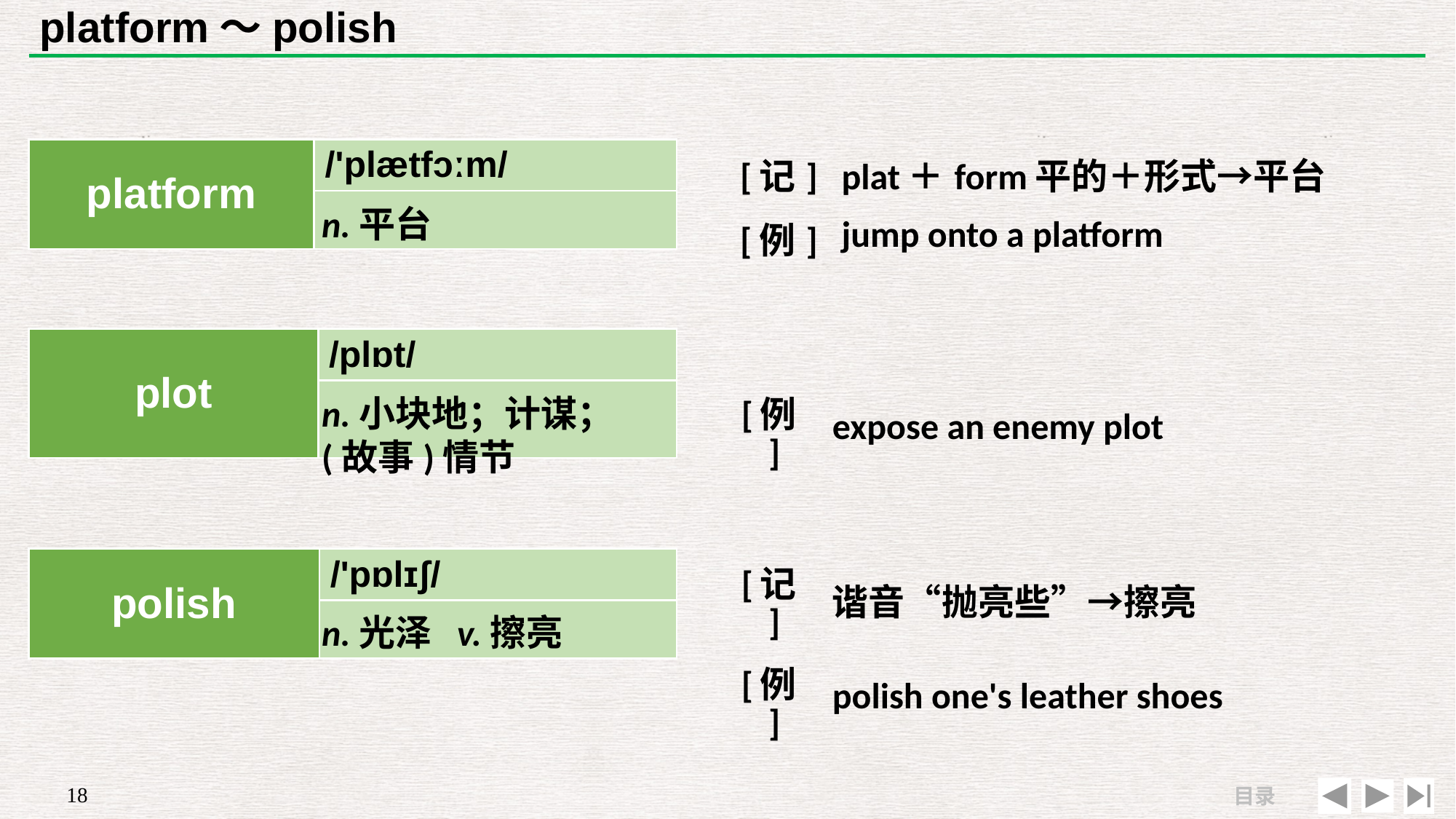

# platform～polish

| platform | /'plætfɔːm/ |
| --- | --- |
|  |  |
| [记] | plat＋form平的＋形式→平台 |
| --- | --- |
| [例] | jump onto a platform |
n.平台
| plot | /plɒt/ |
| --- | --- |
|  |  |
|  |  |
| --- | --- |
| [例] | expose an enemy plot |
n.小块地；计谋；
(故事)情节
| polish | /'pɒlɪʃ/ |
| --- | --- |
|  |  |
| [记] | 谐音“抛亮些”→擦亮 |
| --- | --- |
| [例] | polish one's leather shoes |
n.光泽  v.擦亮